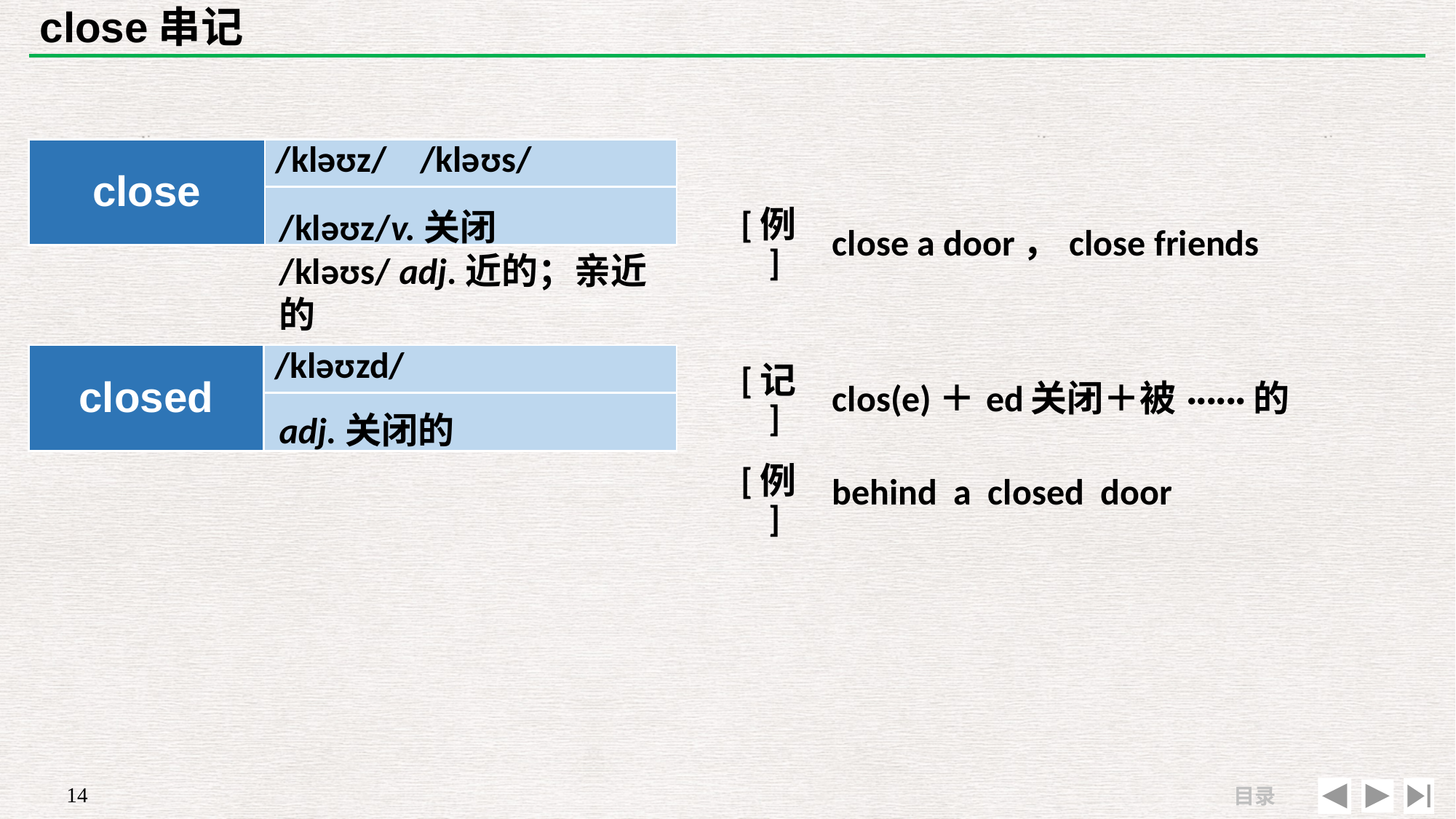

# close串记

| close | /kləʊz/ /kləʊs/ |
| --- | --- |
|  |  |
|  |  |
| --- | --- |
| [例] | close a door，close friends |
/kləʊz/v.关闭
/kləʊs/ adj.近的；亲近的
| closed | /kləʊzd/ |
| --- | --- |
|  |  |
| [记] | clos(e)＋ed关闭＋被······的 |
| --- | --- |
| [例] | behind a closed door |
adj.关闭的